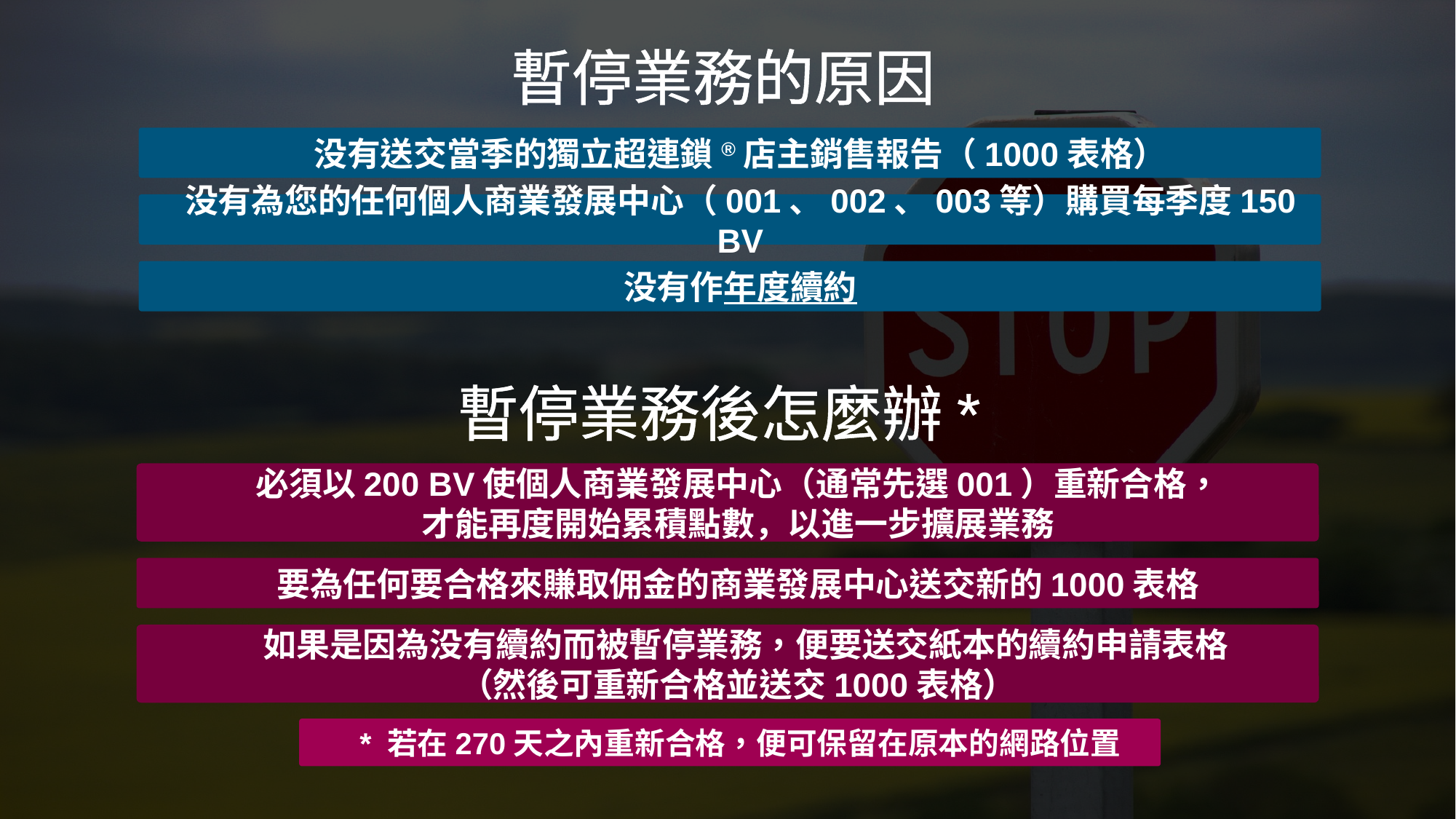

暫停業務的原因
没有送交當季的獨立超連鎖®店主銷售報告（1000表格）
没有為您的任何個人商業發展中心（001、002、003等）購買每季度150 BV
没有作年度續約
暫停業務後怎麼辦*
必須以200 BV使個人商業發展中心（通常先選001）重新合格，
才能再度開始累積點數，以進一步擴展業務
要為任何要合格來賺取佣金的商業發展中心送交新的1000表格
 如果是因為没有續約而被暫停業務，便要送交紙本的續約申請表格
（然後可重新合格並送交1000表格）
* 若在270天之內重新合格，便可保留在原本的網路位置